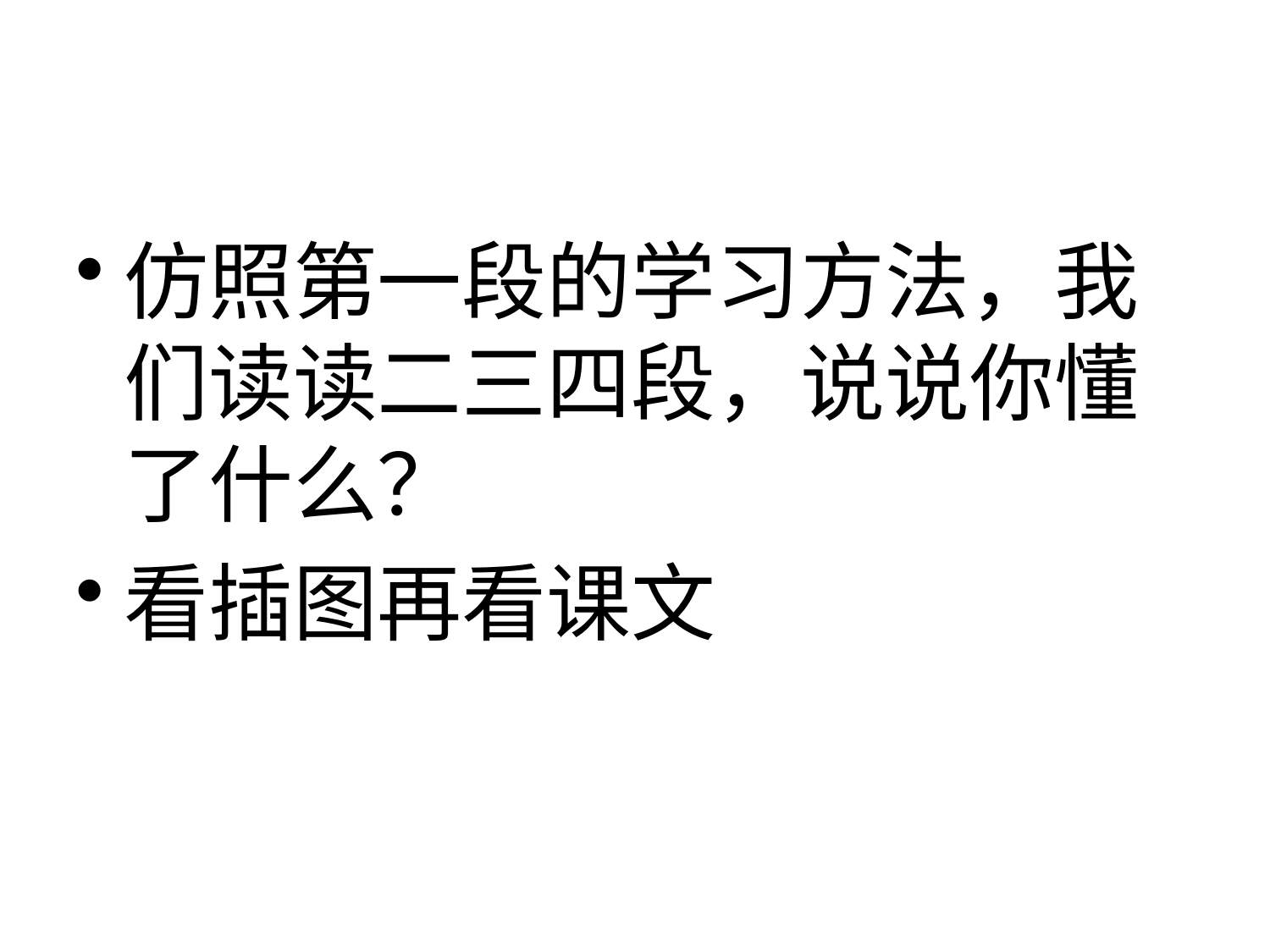

#
仿照第一段的学习方法，我们读读二三四段，说说你懂了什么？
看插图再看课文